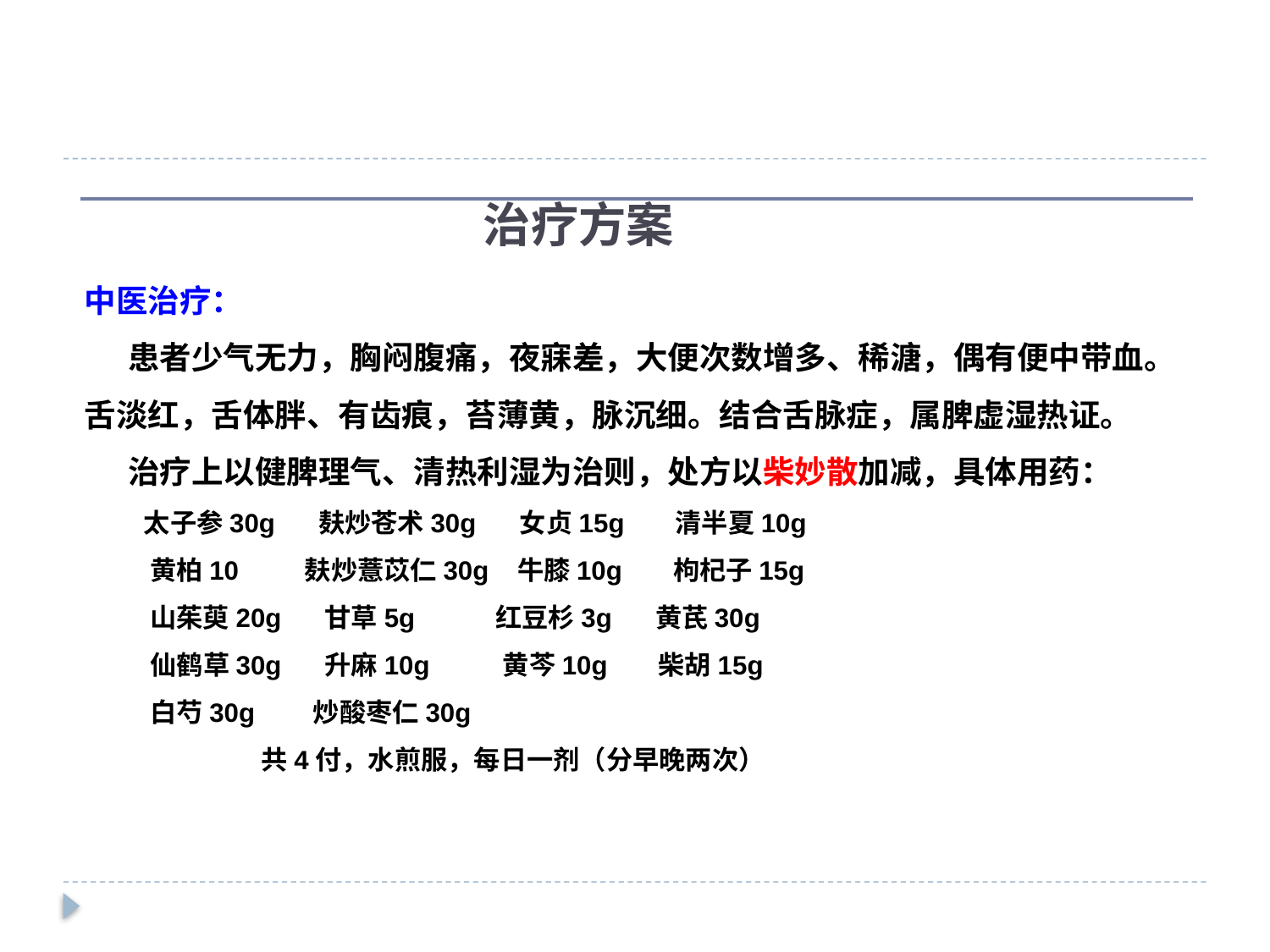

治疗方案
中医治疗：
    患者少气无力，胸闷腹痛，夜寐差，大便次数增多、稀溏，偶有便中带血。舌淡红，舌体胖、有齿痕，苔薄黄，脉沉细。结合舌脉症，属脾虚湿热证。
    治疗上以健脾理气、清热利湿为治则，处方以柴妙散加减，具体用药：
         太子参30g     麸炒苍术30g     女贞15g      清半夏10g
        黄柏10        麸炒薏苡仁30g   牛膝10g      枸杞子15g
        山茱萸20g     甘草5g          红豆杉3g     黄芪30g
        仙鹤草30g     升麻10g         黄芩10g      柴胡15g
        白芍30g       炒酸枣仁30g
                       共4付，水煎服，每日一剂（分早晚两次）